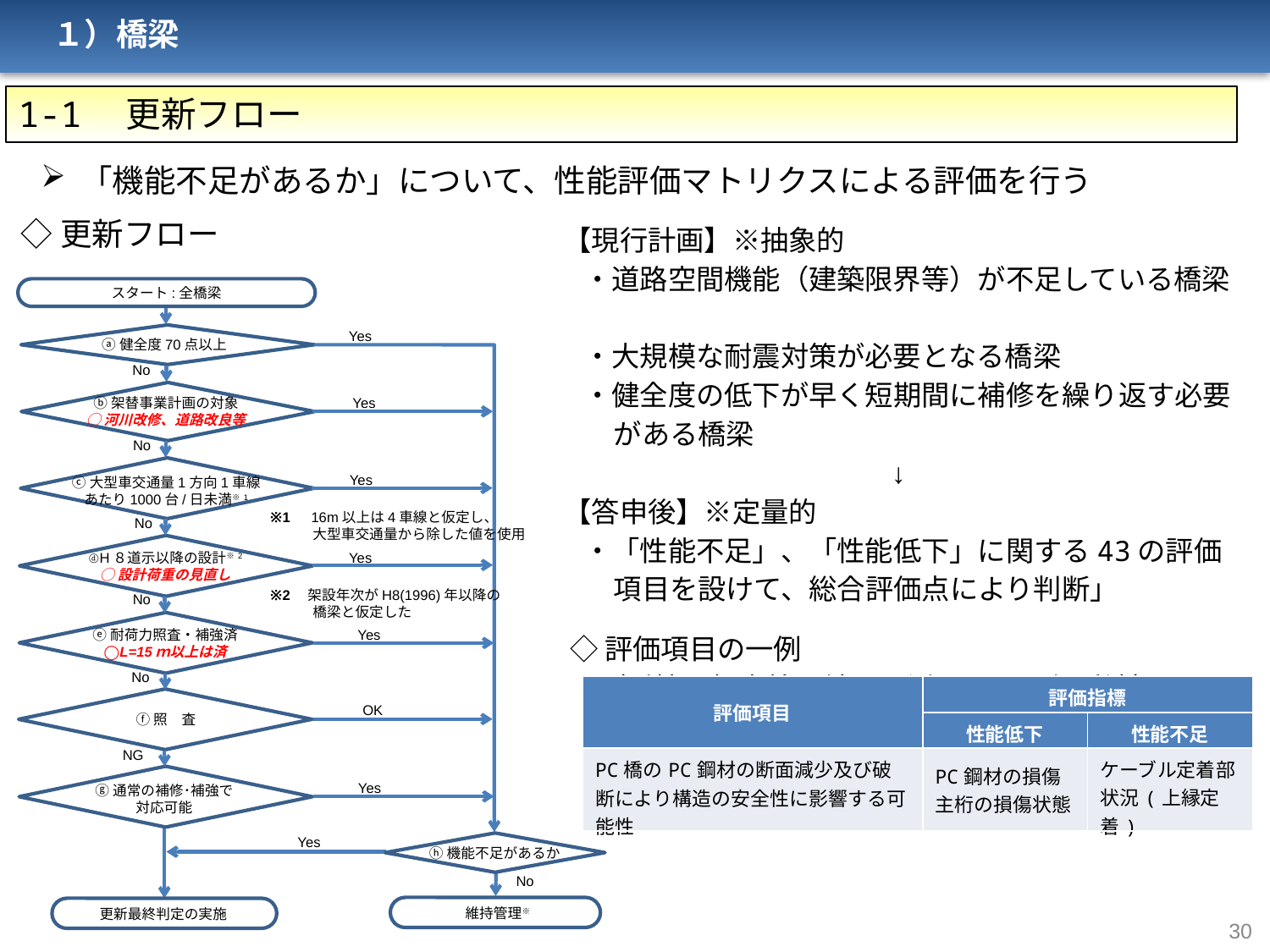

１）橋梁
1-1　更新フロー
「機能不足があるか」について、性能評価マトリクスによる評価を行う
◇更新フロー
【現行計画】※抽象的
・道路空間機能（建築限界等）が不足している橋梁
・大規模な耐震対策が必要となる橋梁
・健全度の低下が早く短期間に補修を繰り返す必要がある橋梁
↓
【答申後】※定量的
・「性能不足」、「性能低下」に関する43の評価項目を設けて、総合評価点により判断」
 ◇評価項目の一例
　 （近接目視点検の結果を活用した評価手法）

スタート:全橋梁

ⓐ健全度70点以上
Yes
No

ⓑ架替事業計画の対象
◯河川改修、道路改良等
Yes
No

ⓒ大型車交通量1方向1車線
あたり1000台/日未満※1
Yes
※1　16m以上は4車線と仮定し、
　　　大型車交通量から除した値を使用
No

ⓓH８道示以降の設計※2
◯設計荷重の見直し
Yes
※2　架設年次がH8(1996)年以降の
　　　橋梁と仮定した
No

ⓔ耐荷力照査・補強済
◯L=15ｍ以上は済
Yes
No
ⓕ照　査

OK
NG

ⓖ通常の補修･補強で
対応可能
Yes
ⓗ機能不足があるか
Yes

No
維持管理※

更新最終判定の実施

| 評価項目 | 評価指標 |  |
| --- | --- | --- |
|  | 性能低下 | 性能不足 |
| PC橋のPC鋼材の断面減少及び破断により構造の安全性に影響する可能性 | PC鋼材の損傷 主桁の損傷状態 | ケーブル定着部状況(上縁定着) |
30